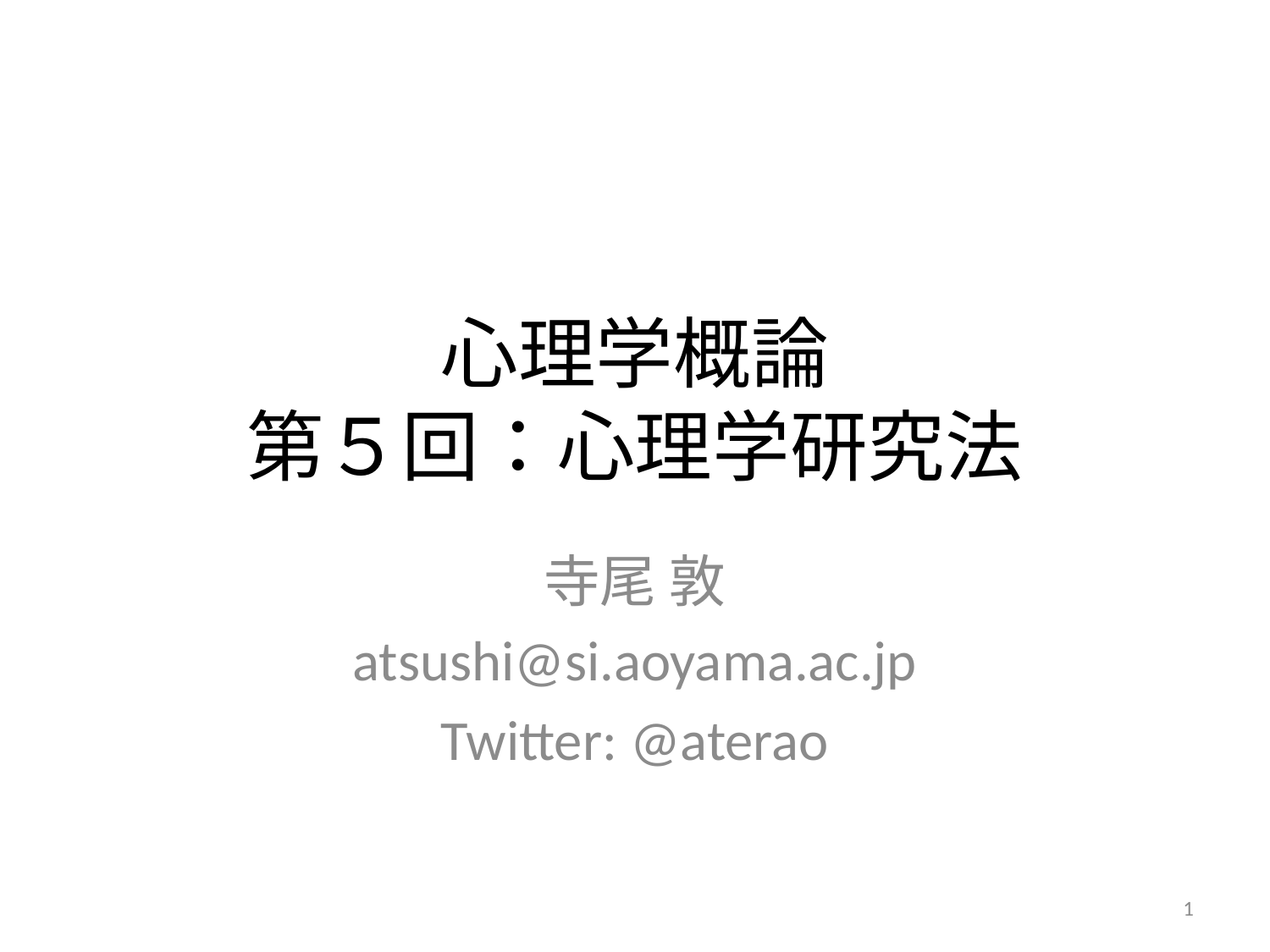

# 心理学概論 第５回：心理学研究法
寺尾 敦
atsushi@si.aoyama.ac.jp
Twitter: @aterao
1